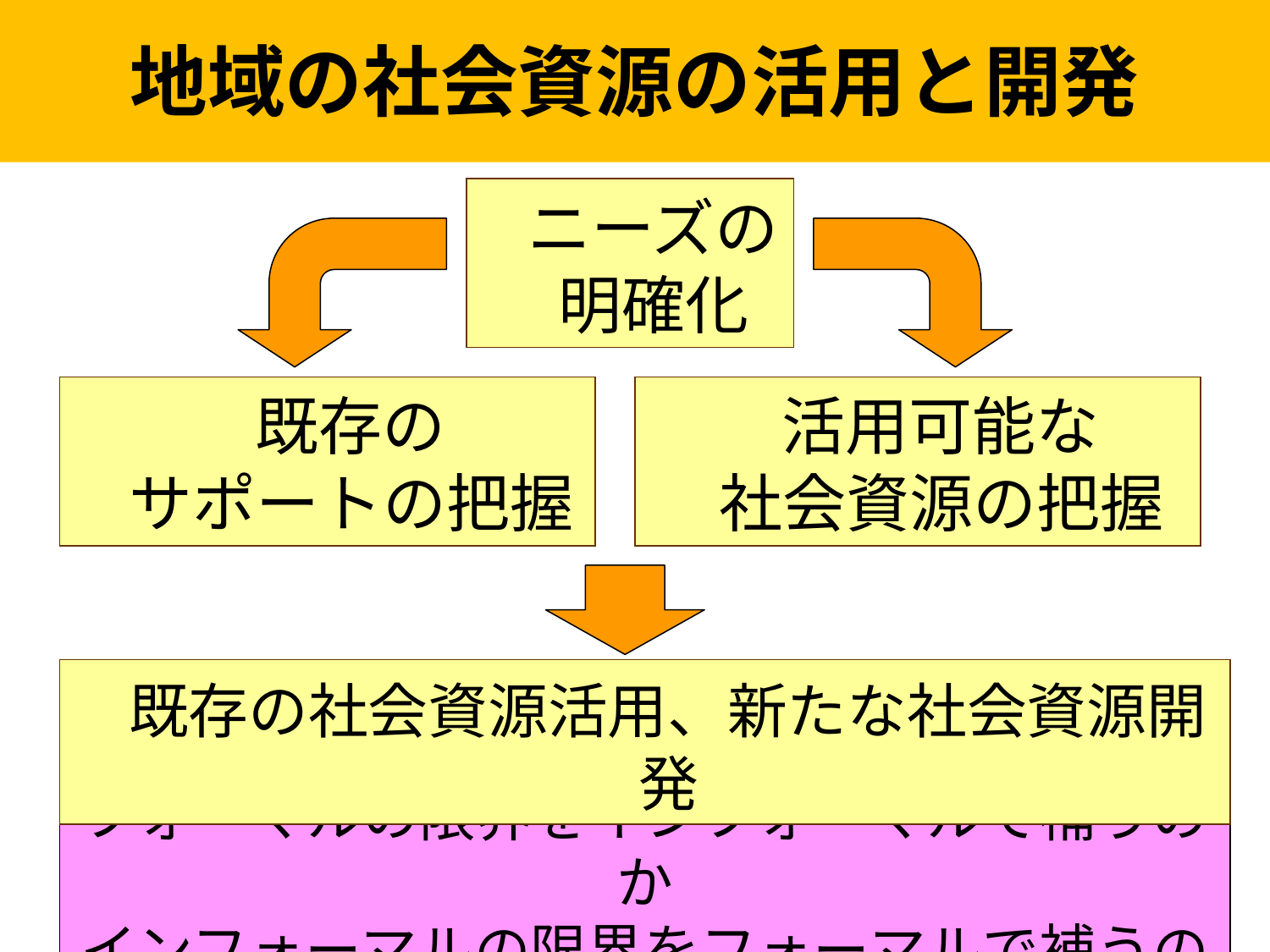

地域の社会資源の活用と開発
  ニーズの
明確化

  既存の
サポートの把握
  活用可能な
社会資源の把握

  既存の社会資源活用、新たな社会資源開発
フォーマルの限界をインフォーマルで補うのか
インフォーマルの限界をフォーマルで補うのか